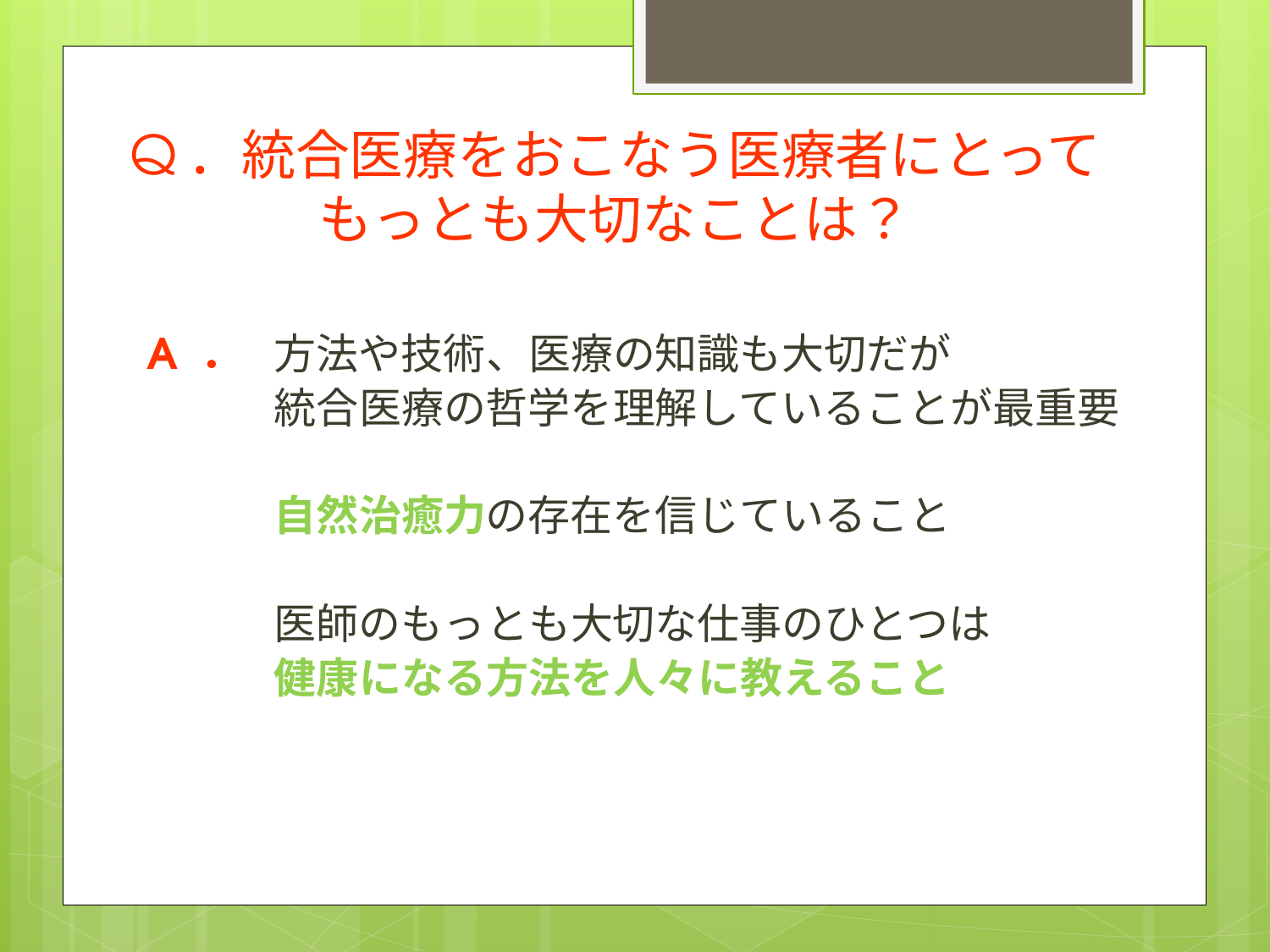

Q．統合医療をおこなう医療者にとって
もっとも大切なことは？
A ．  	方法や技術、医療の知識も大切だが
	統合医療の哲学を理解していることが最重要

	自然治癒力の存在を信じていること

	医師のもっとも大切な仕事のひとつは
	健康になる方法を人々に教えること